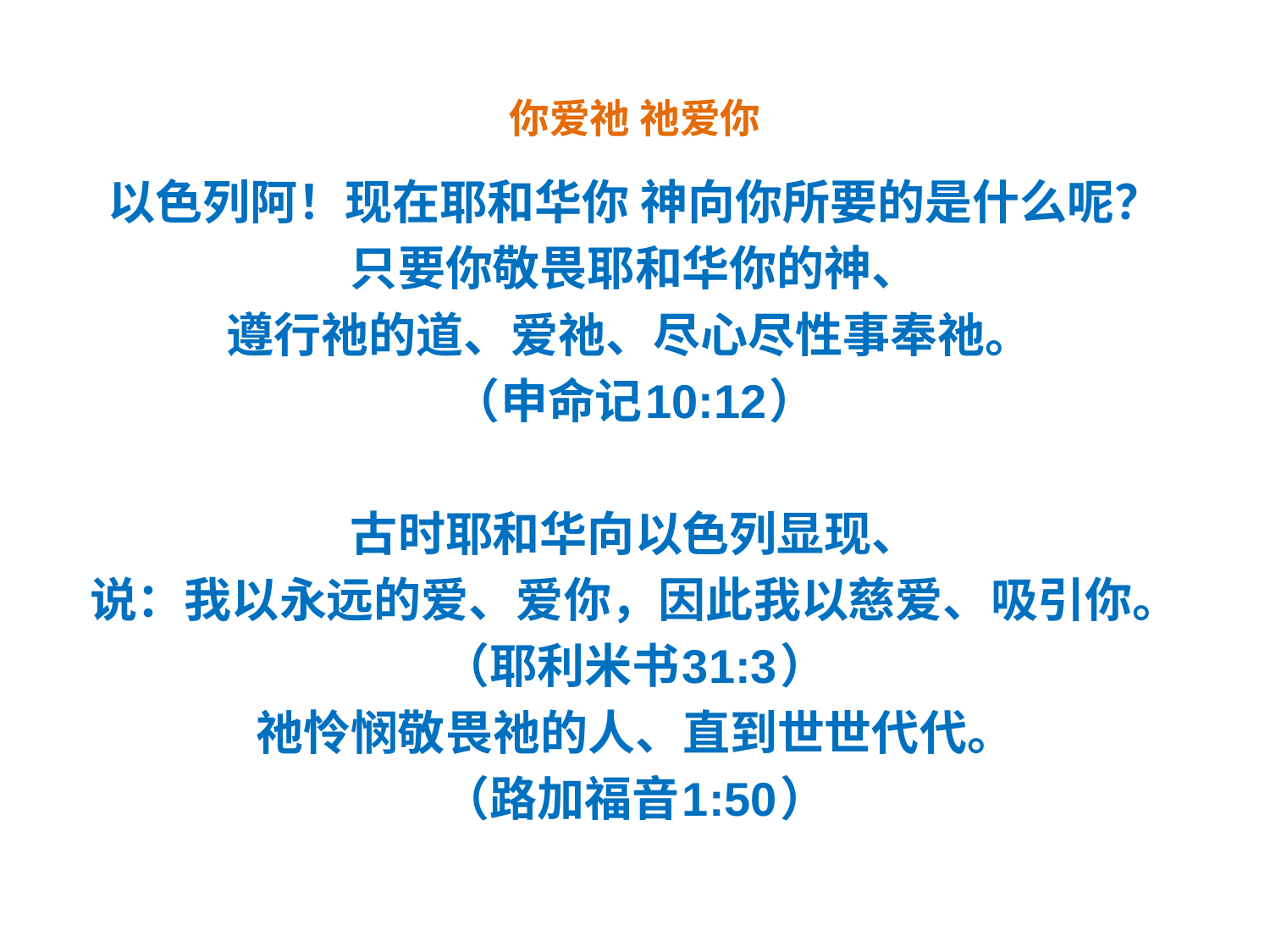

# 你爱祂 祂爱你
以色列阿！现在耶和华你 神向你所要的是什么呢？
只要你敬畏耶和华你的神、
遵行祂的道、爱祂、尽心尽性事奉祂。
（申命记10:12）

古时耶和华向以色列显现、
说：我以永远的爱、爱你，因此我以慈爱、吸引你。
（耶利米书31:3）
祂怜悯敬畏祂的人、直到世世代代。
（路加福音1:50）